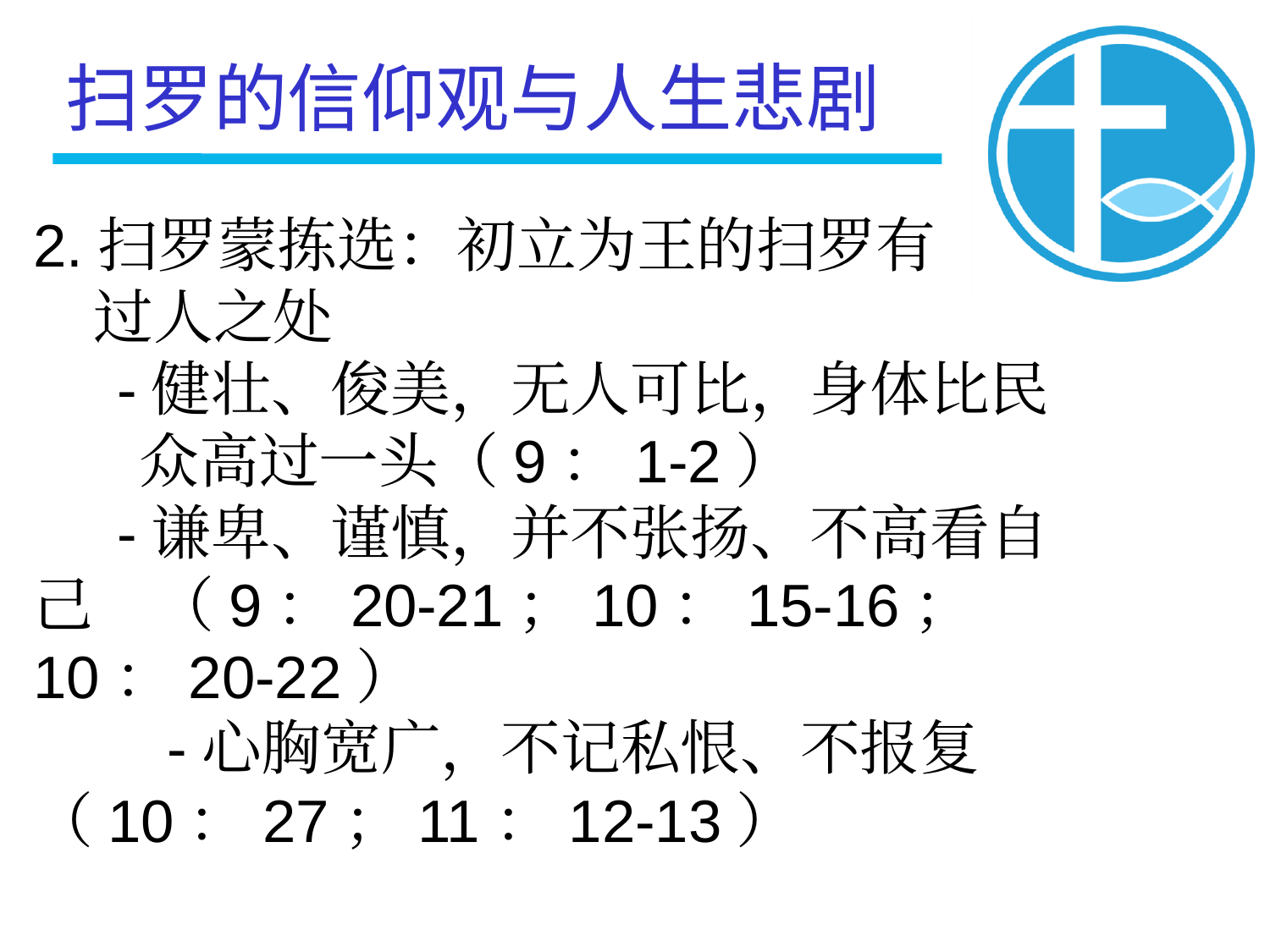

扫罗的信仰观与人生悲剧
2.扫罗蒙拣选：初立为王的扫罗有
   过人之处
     -健壮、俊美，无人可比，身体比民
      众高过一头（9：1-2）
     -谦卑、谨慎，并不张扬、不高看自己    （9：20-21；10：15-16； 10：20-22）
        -心胸宽广，不记私恨、不报复
（10：27；11：12-13）